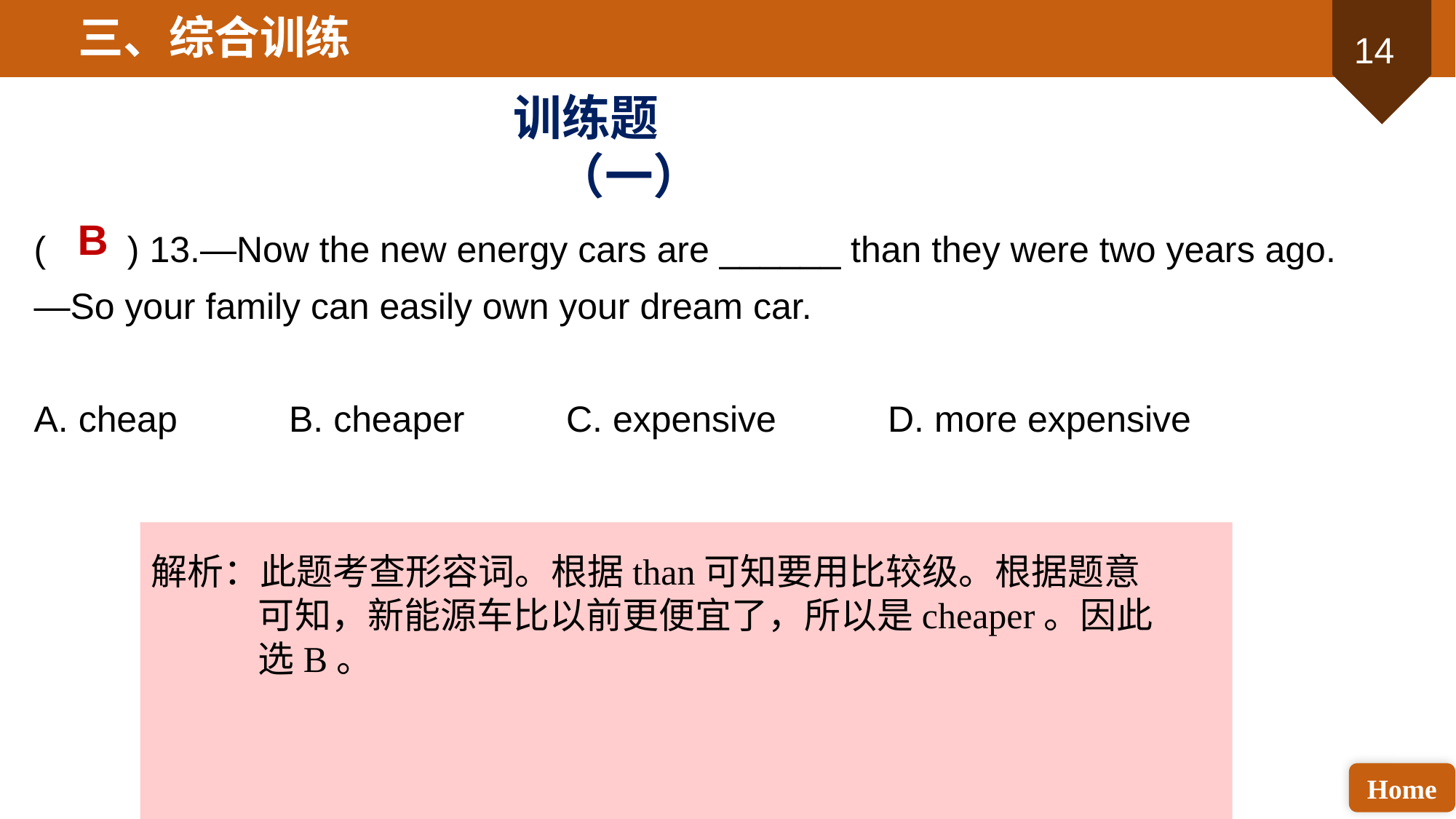

三、综合训练
训练题（一）
B
(        ) 13.—Now the new energy cars are ______ than they were two years ago.
—So your family can easily own your dream car.

A. cheap           B. cheaper          C. expensive           D. more expensive

解析：此题考查形容词。根据than可知要用比较级。根据题意可知，新能源车比以前更便宜了，所以是cheaper。因此选B。